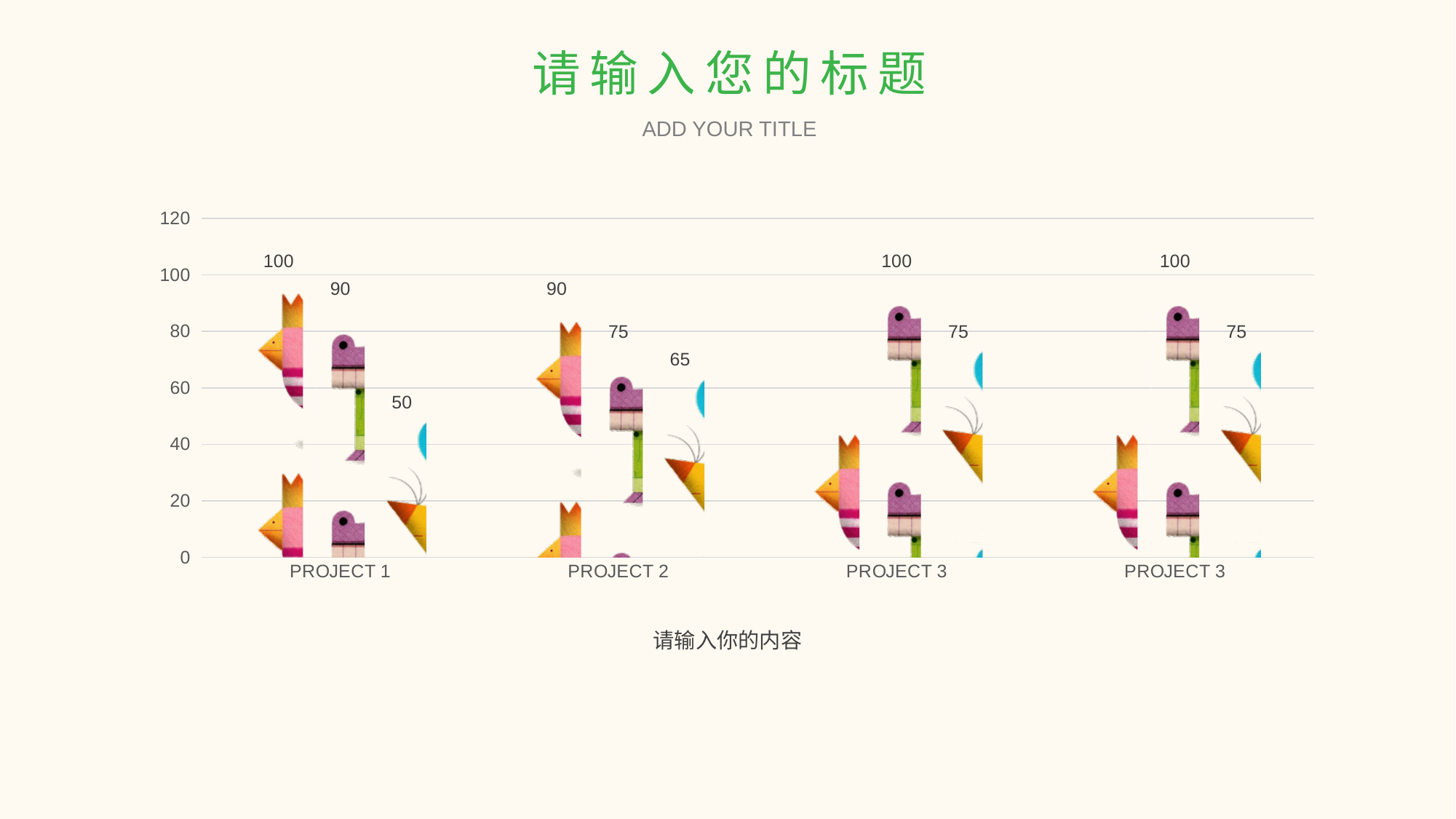

请输入您的标题
ADD YOUR TITLE

### Chart

| Category | Series 1 | Series 2 | Series 3 |
|---|---|---|---|
| PROJECT 1 | 100.0 | 90.0 | 50.0 |
| PROJECT 2 | 90.0 | 75.0 | 65.0 |
| PROJECT 3 | 50.0 | 100.0 | 75.0 |
| PROJECT 3 | 50.0 | 100.0 | 75.0 |
请输入你的内容